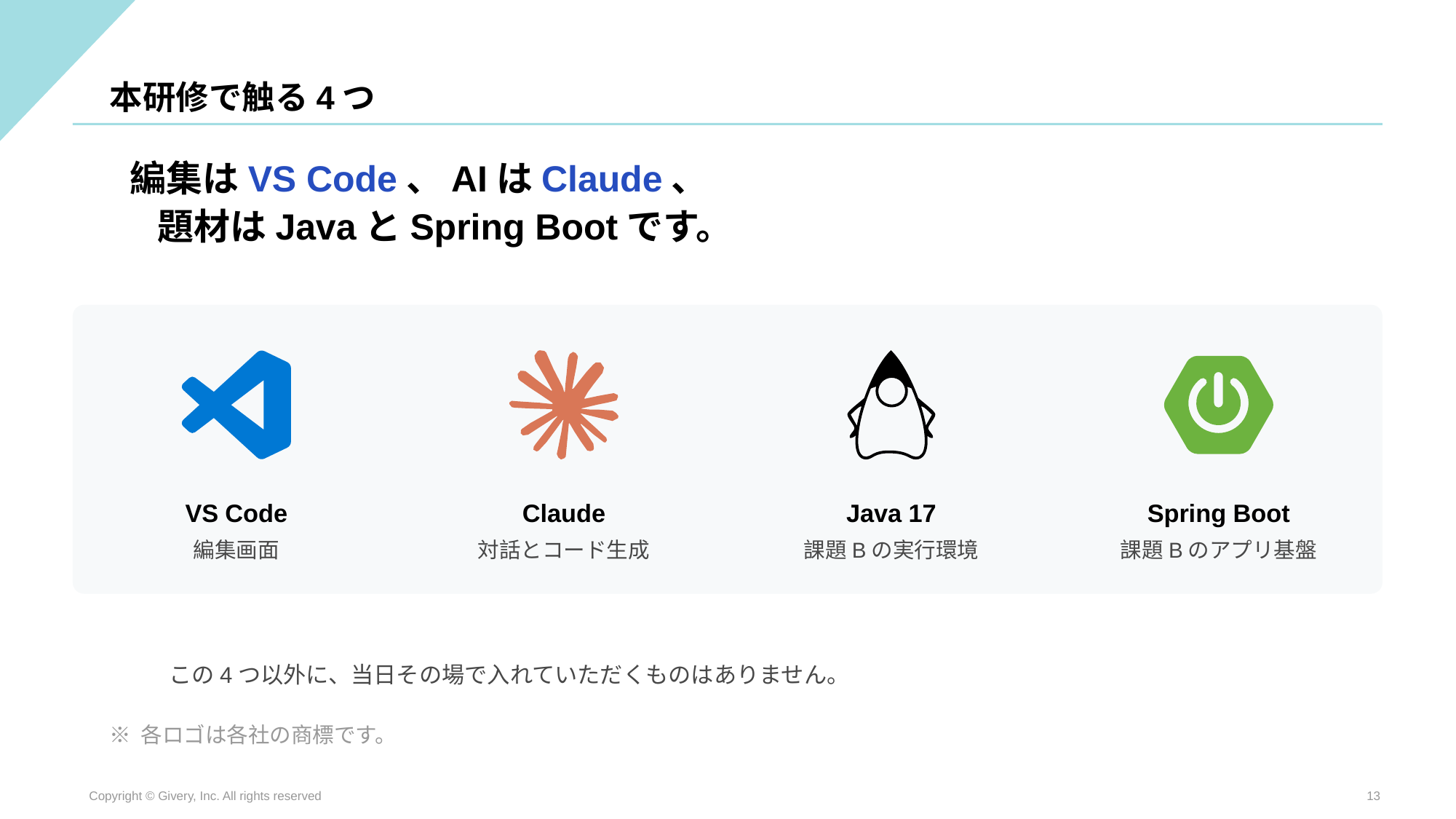

本研修で触る4つ

編集はVS Code、AIはClaude、
題材はJavaとSpring Bootです。

VS Code
Claude
Java 17
Spring Boot
編集画面
対話とコード生成
課題Bの実行環境
課題Bのアプリ基盤
この4つ以外に、当日その場で入れていただくものはありません。
※ 各ロゴは各社の商標です。
Copyright © Givery, Inc. All rights reserved
13